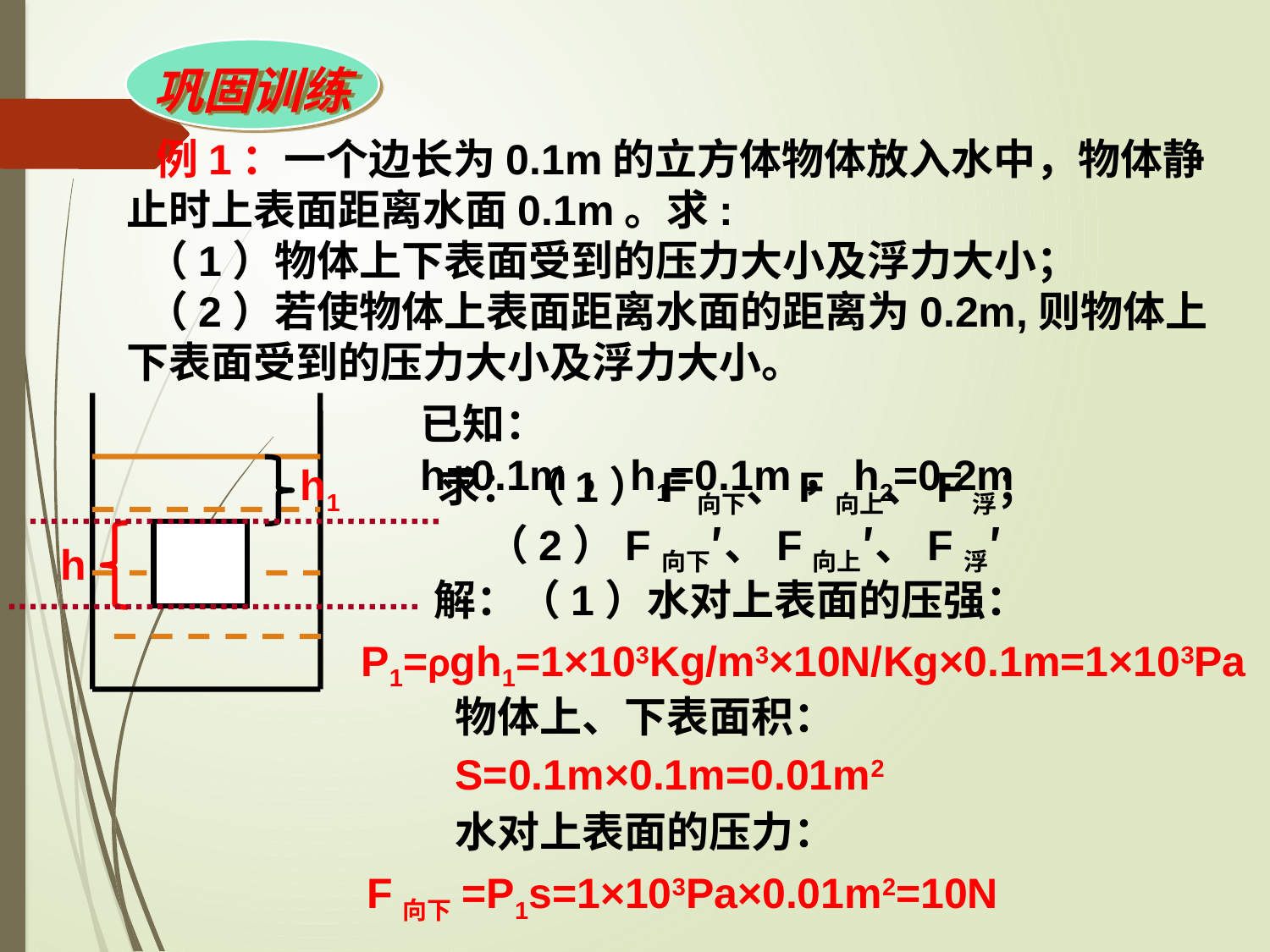

巩固训练
  例1：一个边长为0.1m的立方体物体放入水中，物体静止时上表面距离水面0.1m。求:
 （1）物体上下表面受到的压力大小及浮力大小；
 （2）若使物体上表面距离水面的距离为0.2m,则物体上下表面受到的压力大小及浮力大小。
已知：h=0.1m，h1=0.1m，h2=0.2m

h1
求：（1）F向下、F向上、F浮；
    （2）F向下′、F向上′、F浮′

h
解：（1）水对上表面的压强：

P1=ρgh1=1×103Kg/m3×10N/Kg×0.1m=1×103Pa
物体上、下表面积：
S=0.1m×0.1m=0.01m2
水对上表面的压力：
F向下=P1s=1×103Pa×0.01m2=10N